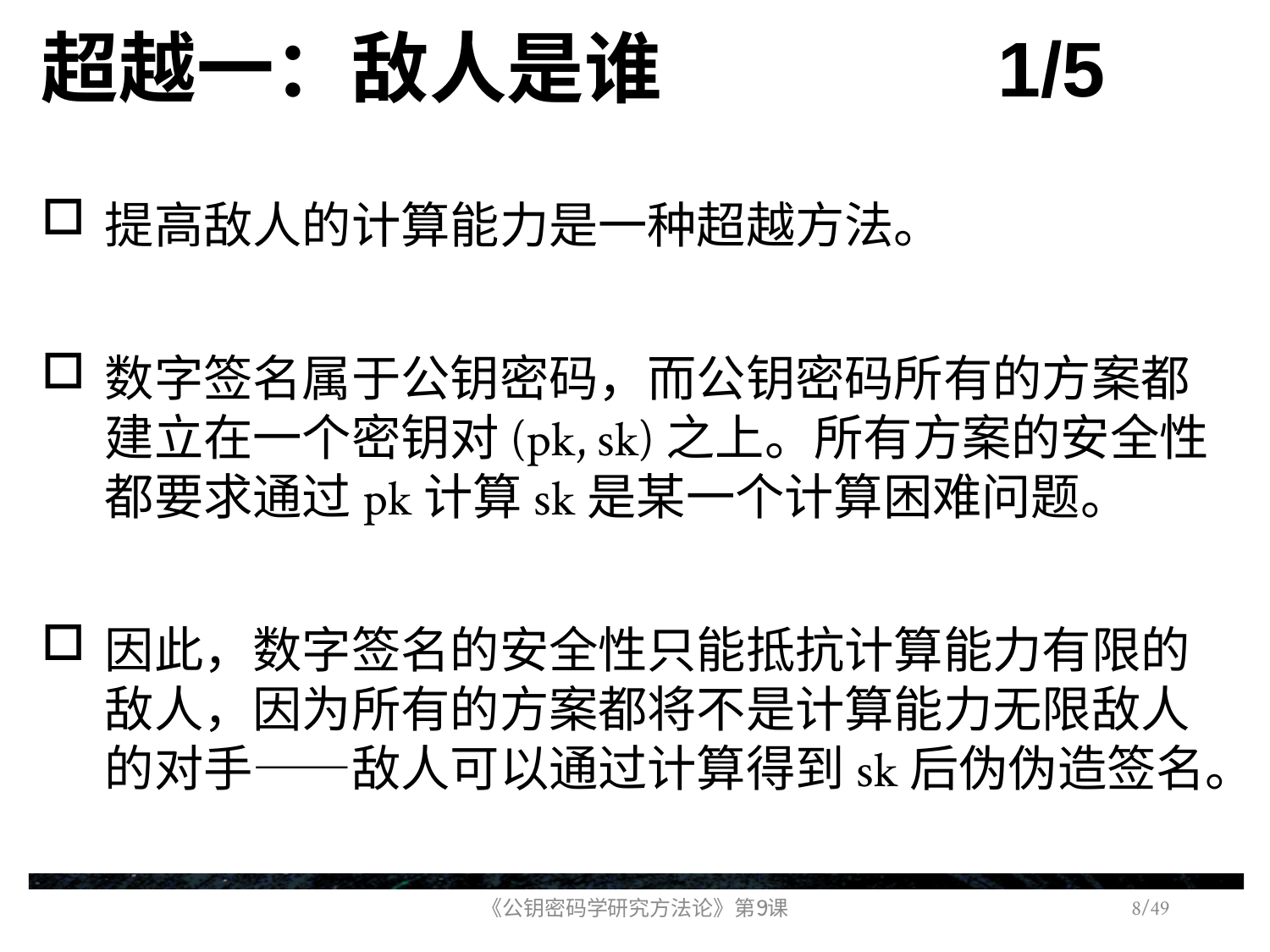

# 超越一：敌人是谁                  1/5
提高敌人的计算能力是一种超越方法。

数字签名属于公钥密码，而公钥密码所有的方案都建立在一个密钥对(pk, sk)之上。所有方案的安全性都要求通过pk计算sk是某一个计算困难问题。

因此，数字签名的安全性只能抵抗计算能力有限的敌人，因为所有的方案都将不是计算能力无限敌人的对手——敌人可以通过计算得到sk后伪伪造签名。

《公钥密码学研究方法论》第9课
8/49